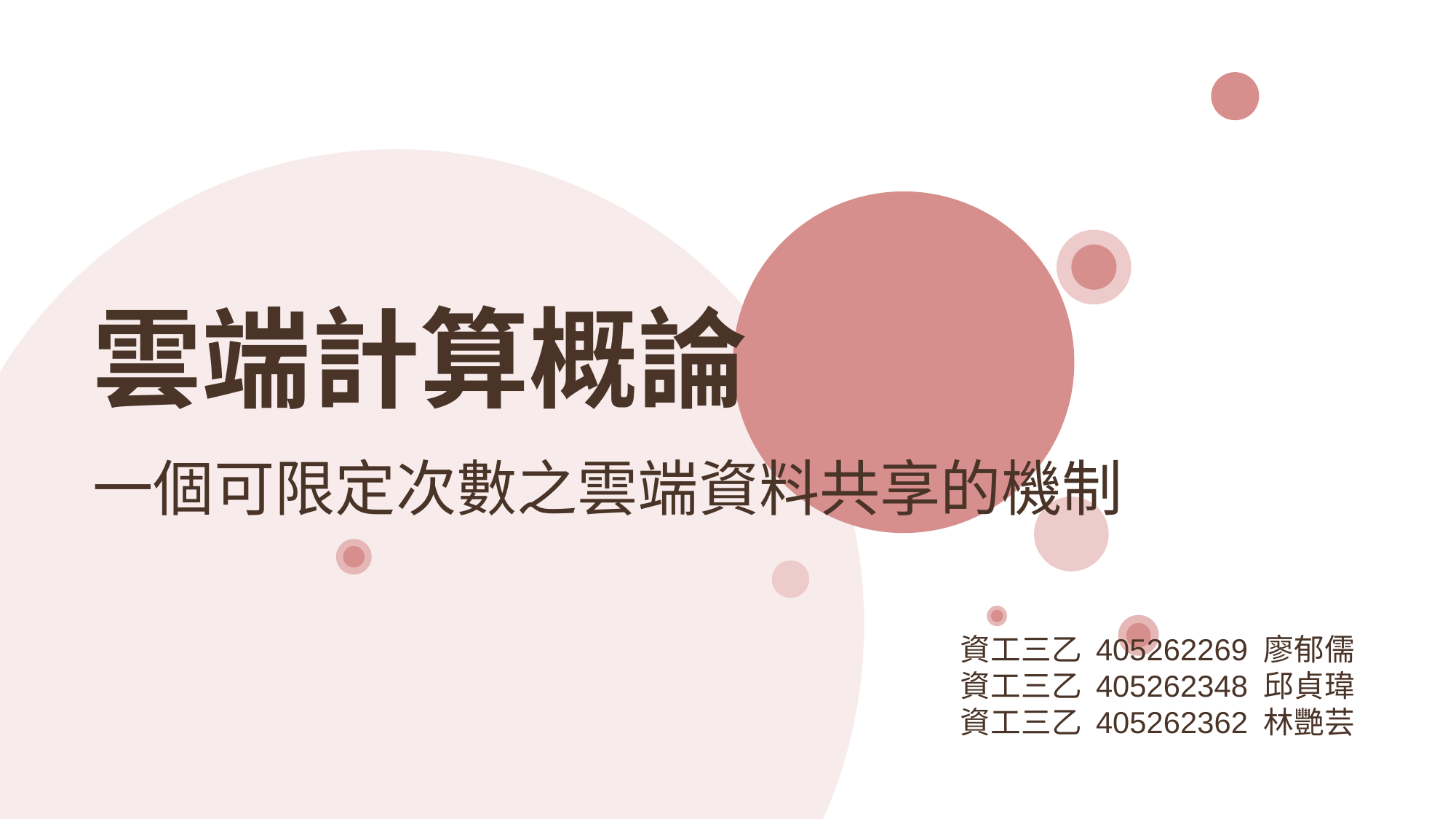

雲端計算概論
一個可限定次數之雲端資料共享的機制

資工三乙 405262269 廖郁儒
資工三乙 405262348 邱貞瑋
資工三乙 405262362 林艷芸